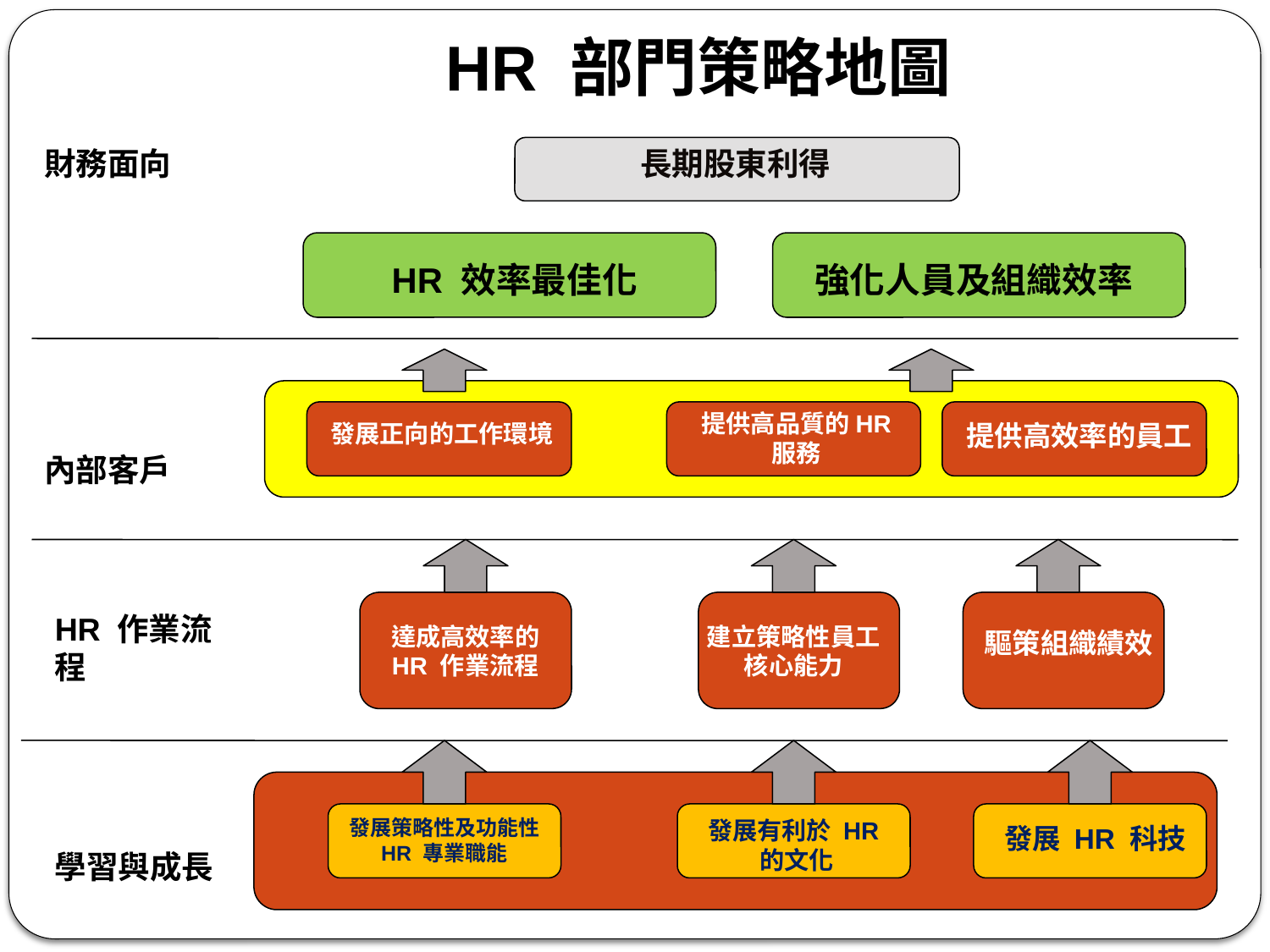

# HR 部門策略地圖
財務面向
長期股東利得

HR 效率最佳化
強化人員及組織效率

提供高品質的HR
服務

提供高效率的員工

發展正向的工作環境
內部客戶

HR 作業流程
達成高效率的 HR 作業流程
建立策略性員工
核心能力
驅策組織績效

發展策略性及功能性
HR 專業職能
發展有利於 HR
的文化
發展 HR 科技
學習與成長